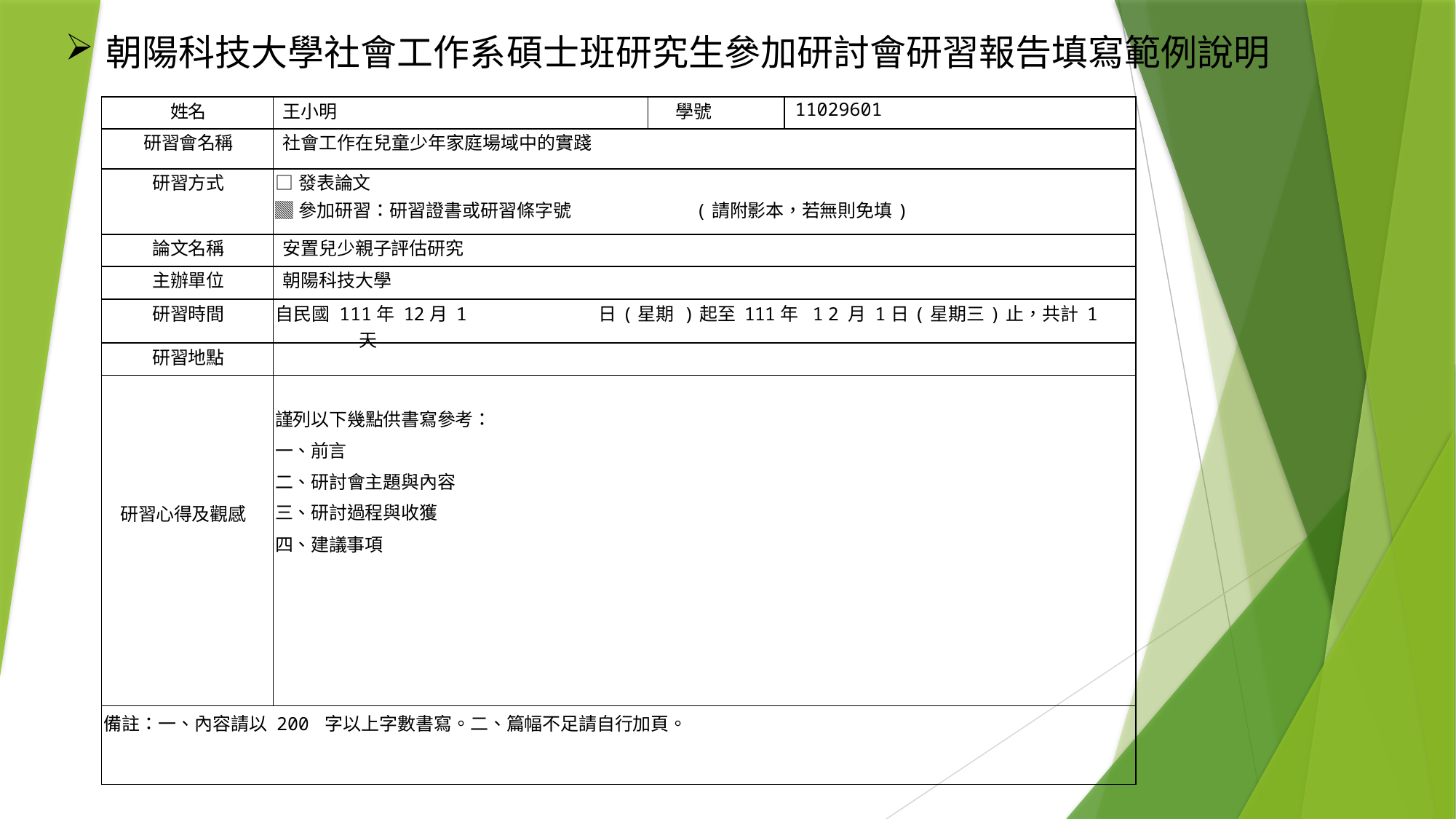

朝陽科技大學社會工作系
原服務機構實習申請書【進階實習】
104.12.03 更新
朝陽科技大學社會工作系碩士班研究生參加研討會研習報告填寫範例說明
| 姓名 | 王小明 | 學號 | 11029601 |
| --- | --- | --- | --- |
| 研習會名稱 | 社會工作在兒童少年家庭場域中的實踐 |  |  |
| 研習方式 | □發表論文 ▓參加研習：研習證書或研習條字號 (請附影本，若無則免填) |  |  |
| 論文名稱 | 安置兒少親子評估研究 |  |  |
| 主辦單位 | 朝陽科技大學 |  |  |
| 研習時間 | 自民國 111年 12月 1 日(星期 )起至 111年 12月 1日(星期三)止，共計 1 天 |  |  |
| 研習地點 |  |  |  |
| 研習心得及觀感 | 謹列以下幾點供書寫參考： 一、前言 二、研討會主題與內容 三、研討過程與收獲 四、建議事項 |  |  |
| 備註：一、內容請以 200 字以上字數書寫。二、篇幅不足請自行加頁。 |  |  |  |
|  |  |  |
| --- | --- | --- |
|  |  |  |
|  |  |  |
|  |  |  |